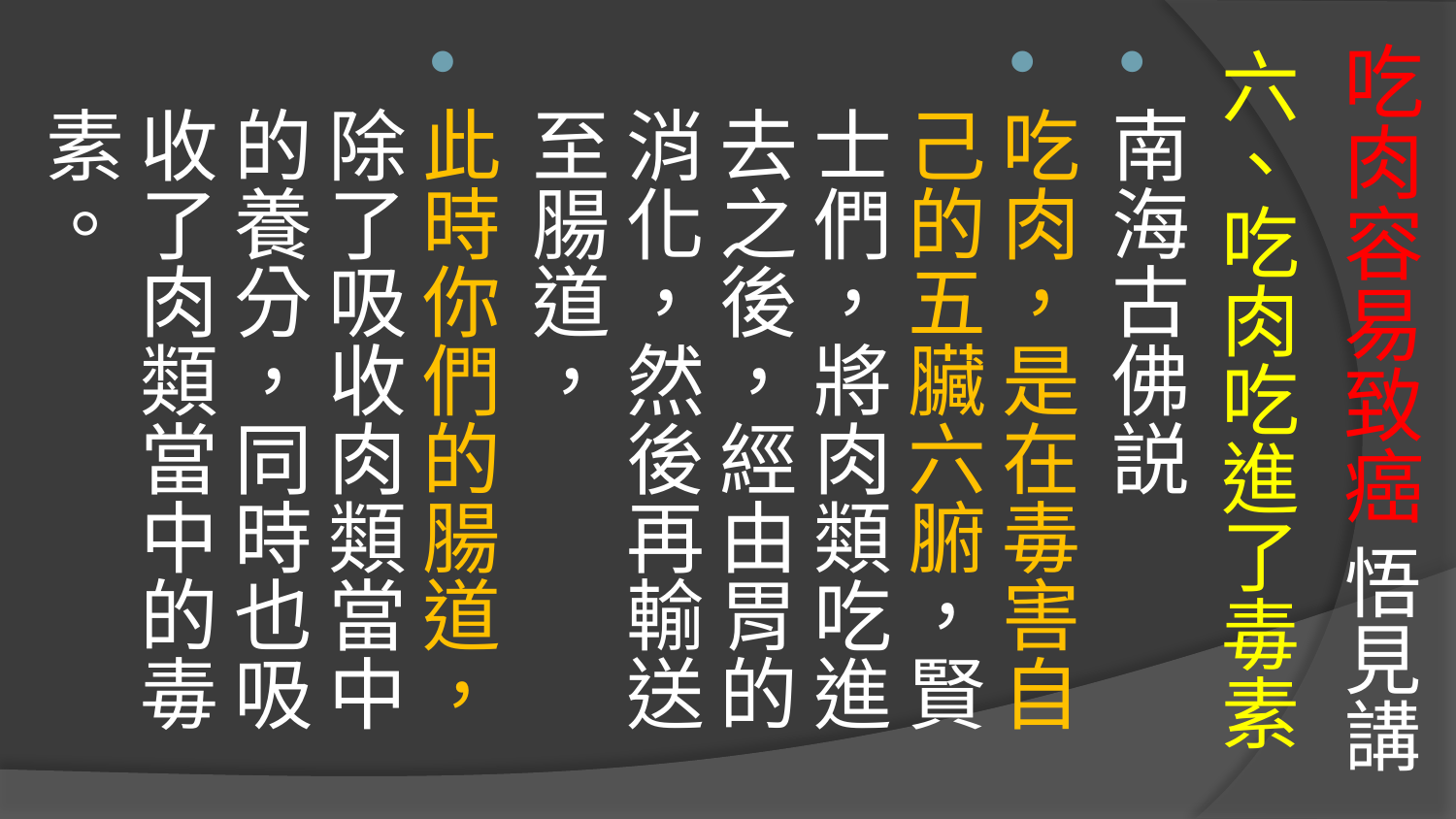

# 吃肉容易致癌 悟見講
六、吃肉吃進了毒素
南海古佛説
吃肉，是在毒害自己的五臟六腑，賢士們，將肉類吃進去之後，經由胃的消化，然後再輸送至腸道，
此時你們的腸道，除了吸收肉類當中的養分，同時也吸收了肉類當中的毒素。